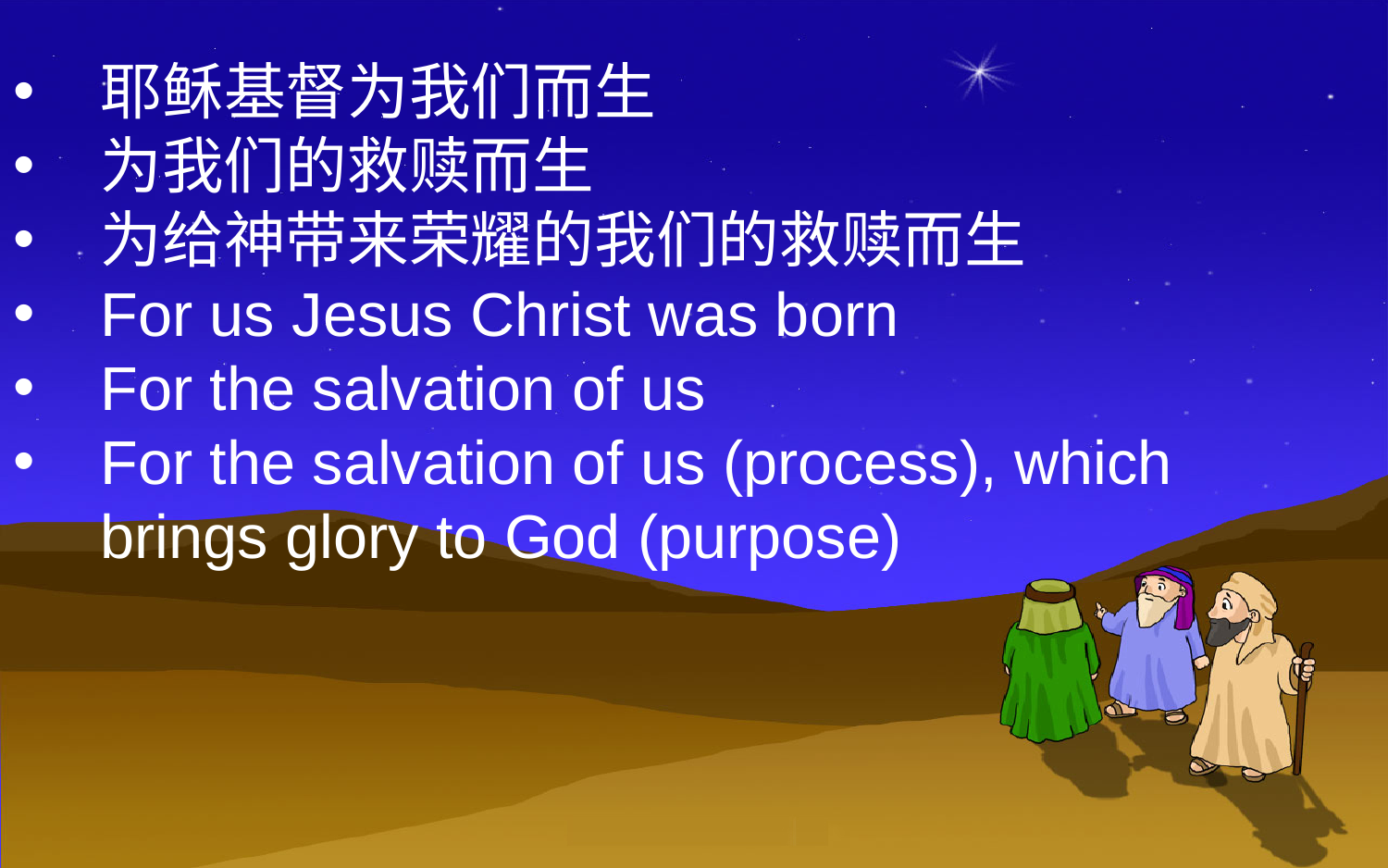

耶稣基督为我们而生
为我们的救赎而生
为给神带来荣耀的我们的救赎而生
For us Jesus Christ was born
For the salvation of us
For the salvation of us (process), which brings glory to God (purpose)